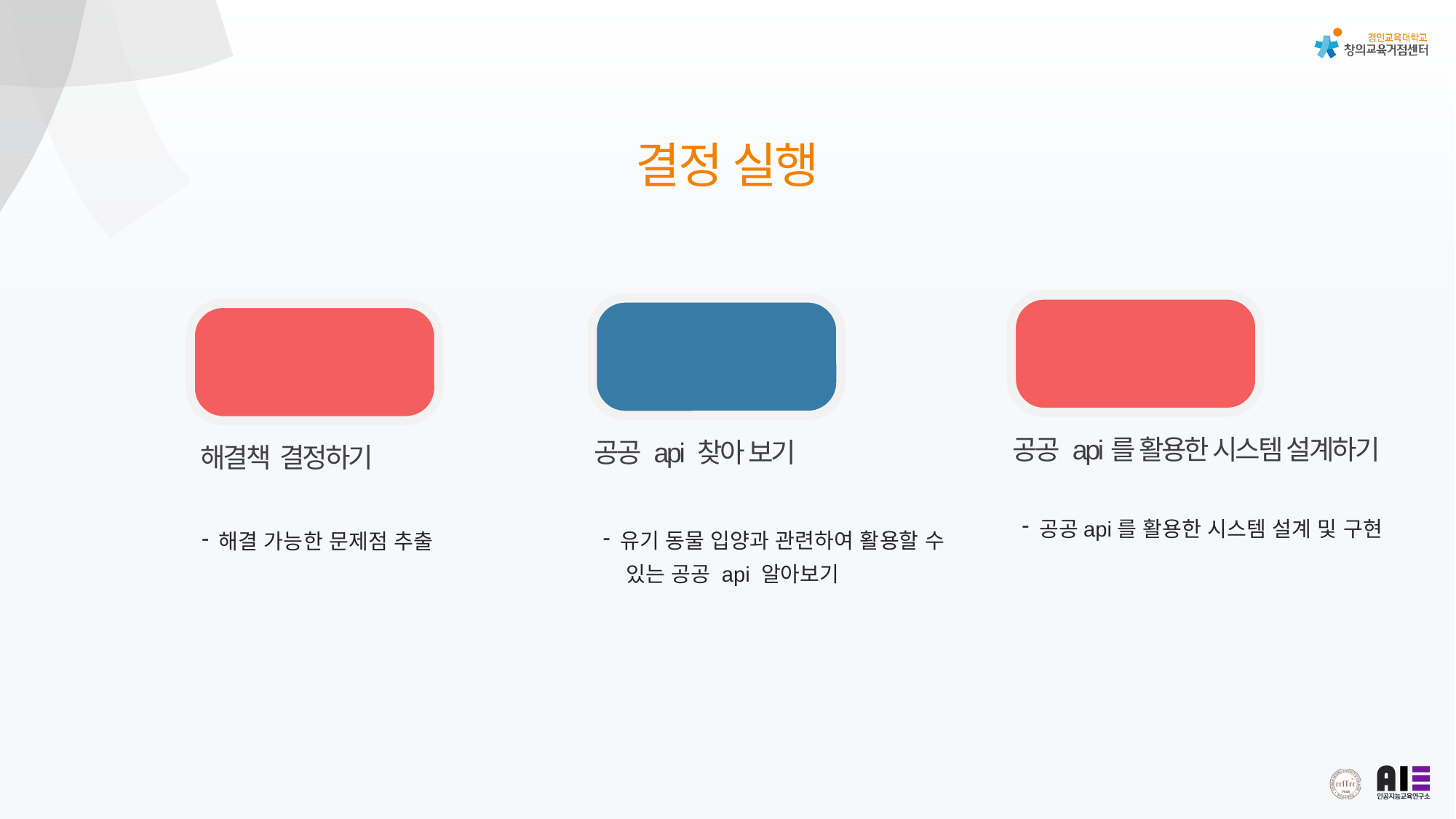

결정 실행
03
공공 api를 활용한 시스템 설계하기
공공api를 활용한 시스템 설계 및 구현
02
공공 api 찾아 보기
유기 동물 입양과 관련하여 활용할 수
   있는 공공 api 알아보기
01
해결책  결정하기

해결 가능한 문제점 추출